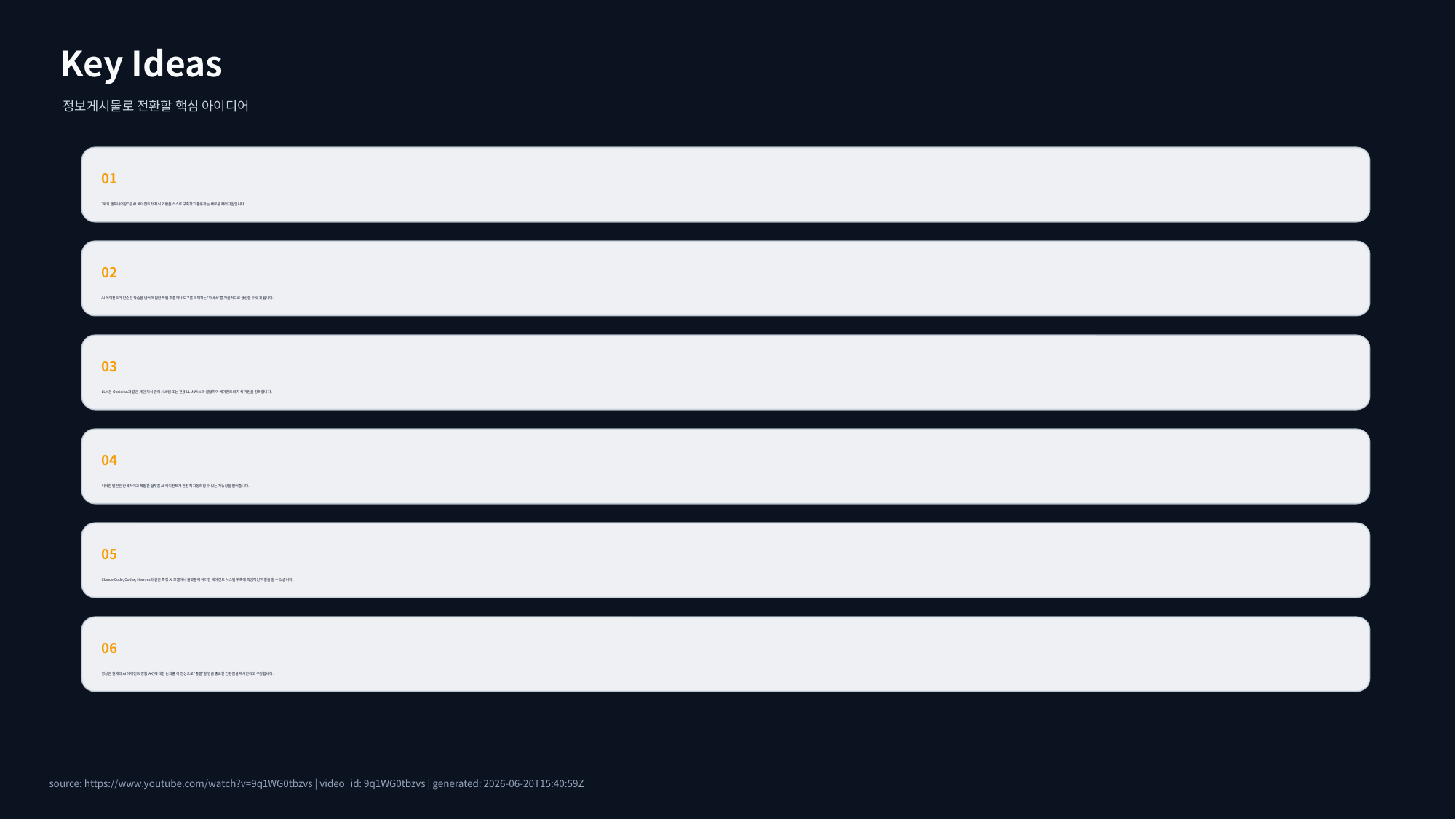

Key Ideas
정보게시물로 전환할 핵심 아이디어

01
"위키 엔지니어링"은 AI 에이전트가 지식 기반을 스스로 구축하고 활용하는 새로운 패러다임입니다.

02
AI 에이전트가 단순한 학습을 넘어 복잡한 작업 흐름이나 도구를 의미하는 '하네스'를 자율적으로 생성할 수 있게 됩니다.

03
LLM은 Obsidian과 같은 개인 지식 관리 시스템 또는 전용 LLM Wiki와 결합하여 에이전트의 지식 기반을 강화합니다.

04
이러한 발전은 반복적이고 복잡한 업무를 AI 에이전트가 완전히 자동화할 수 있는 가능성을 열어줍니다.

05
Claude Code, Codex, Hermes와 같은 특정 AI 모델이나 플랫폼이 이러한 에이전트 시스템 구축에 핵심적인 역할을 할 수 있습니다.

06
영상은 현재의 AI 에이전트 경험(AX)에 대한 논의를 이 영상으로 '종결'할 만큼 중요한 전환점을 제시한다고 주장합니다.
source: https://www.youtube.com/watch?v=9q1WG0tbzvs | video_id: 9q1WG0tbzvs | generated: 2026-06-20T15:40:59Z